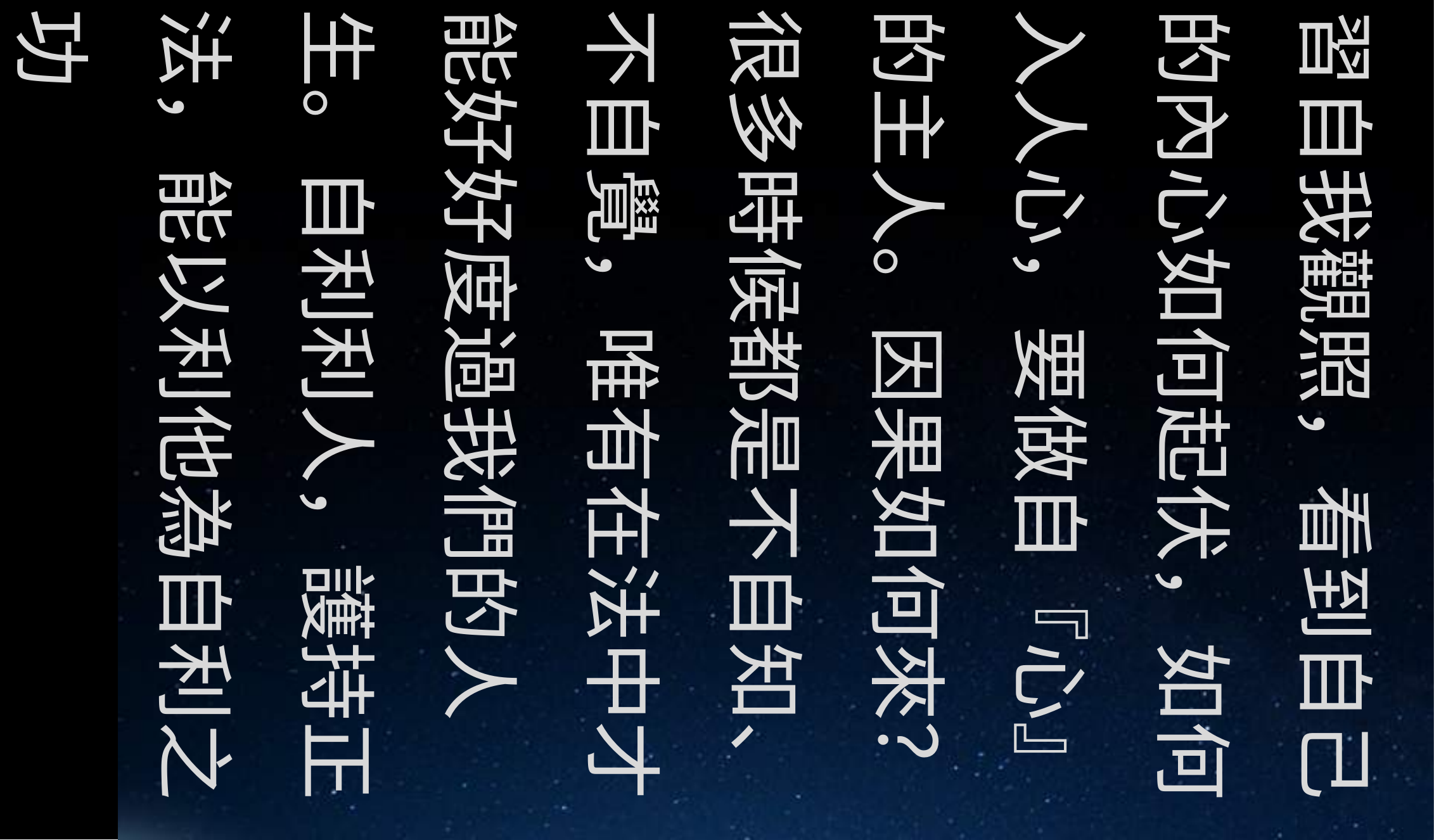

習自我觀照，看到自己的內心如何起伏，如何入人心，要做自『心』的主人。因果如何來？很多時候都是不自知、不自覺，唯有在法中才能好好度過我們的人生。自利利人，護持正法，能以利他為自利之功